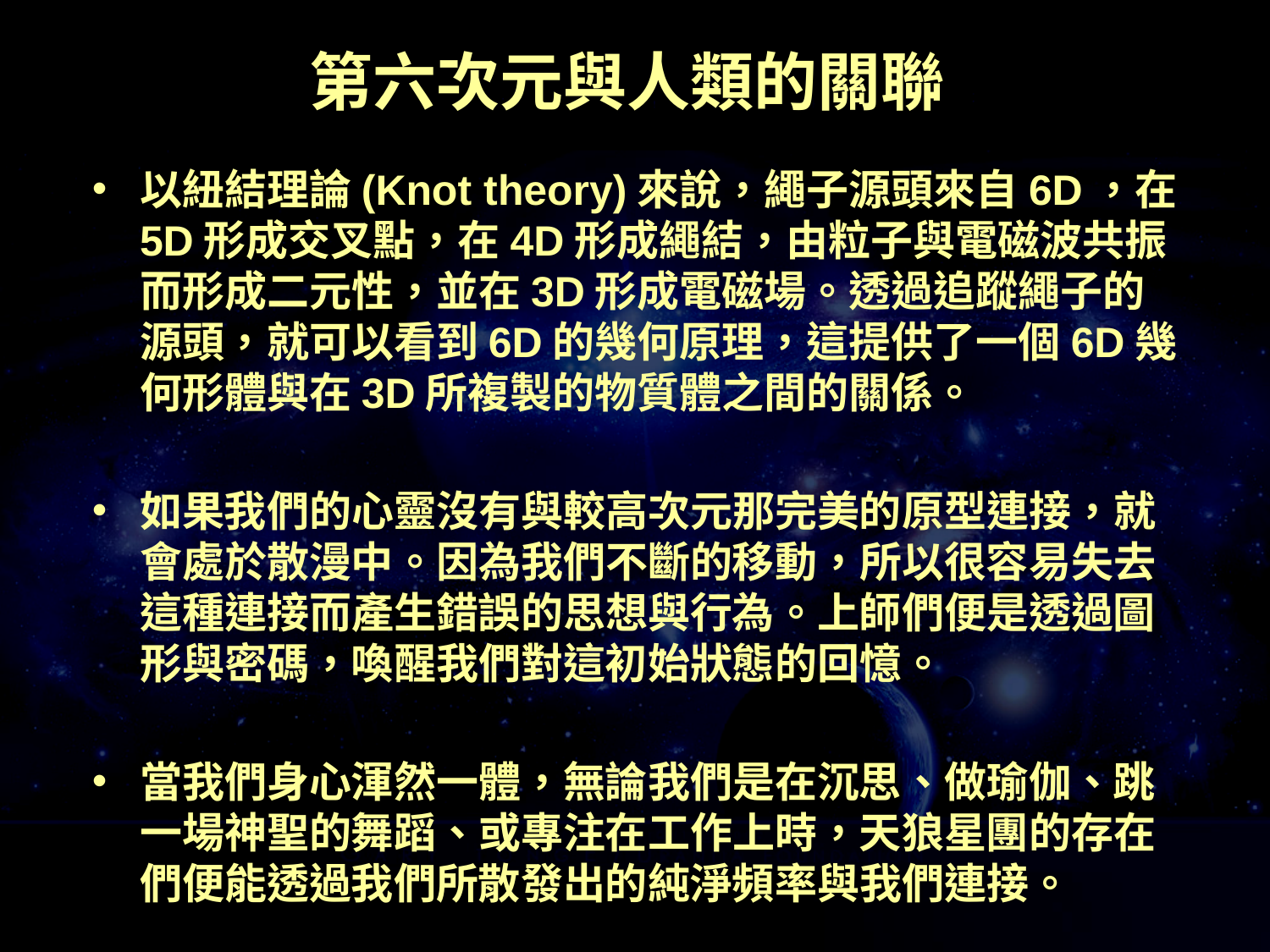

# 第六次元與人類的關聯
以紐結理論(Knot theory)來說，繩子源頭來自6D，在5D形成交叉點，在4D形成繩結，由粒子與電磁波共振而形成二元性，並在3D形成電磁場。透過追蹤繩子的源頭，就可以看到6D的幾何原理，這提供了一個6D幾何形體與在3D所複製的物質體之間的關係。

如果我們的心靈沒有與較高次元那完美的原型連接，就會處於散漫中。因為我們不斷的移動，所以很容易失去這種連接而產生錯誤的思想與行為。上師們便是透過圖形與密碼，喚醒我們對這初始狀態的回憶。

當我們身心渾然一體，無論我們是在沉思、做瑜伽、跳一場神聖的舞蹈、或專注在工作上時，天狼星團的存在們便能透過我們所散發出的純淨頻率與我們連接。